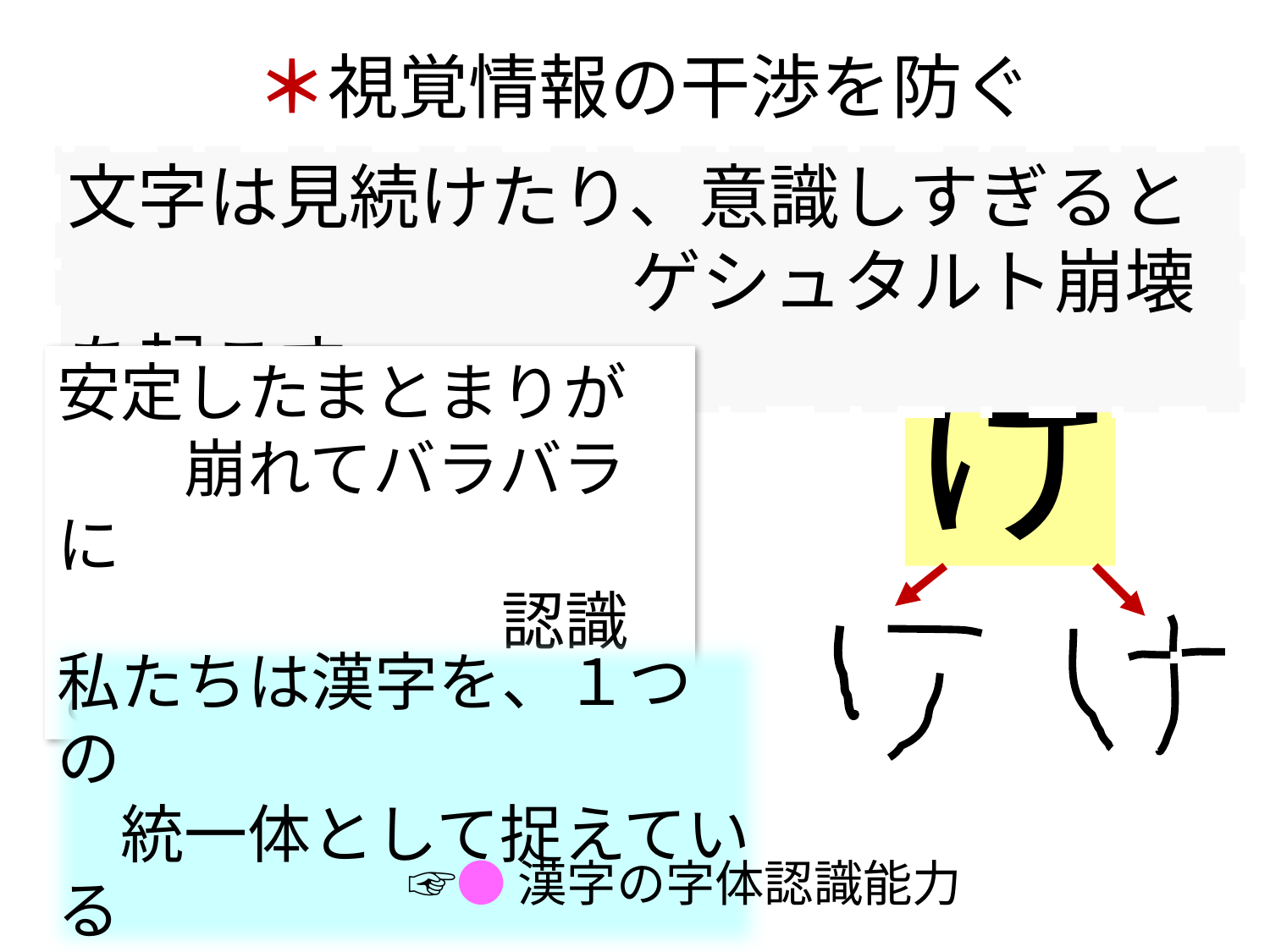

＊視覚情報の干渉を防ぐ
文字は見続けたり、意識しすぎると
　　　　　　　　ゲシュタルト崩壊を起こす
け

安定したまとまりが
　　崩れてバラバラに
　　　　　　　認識される

私たちは漢字を、１つの
　統一体として捉えている
☞●漢字の字体認識能力